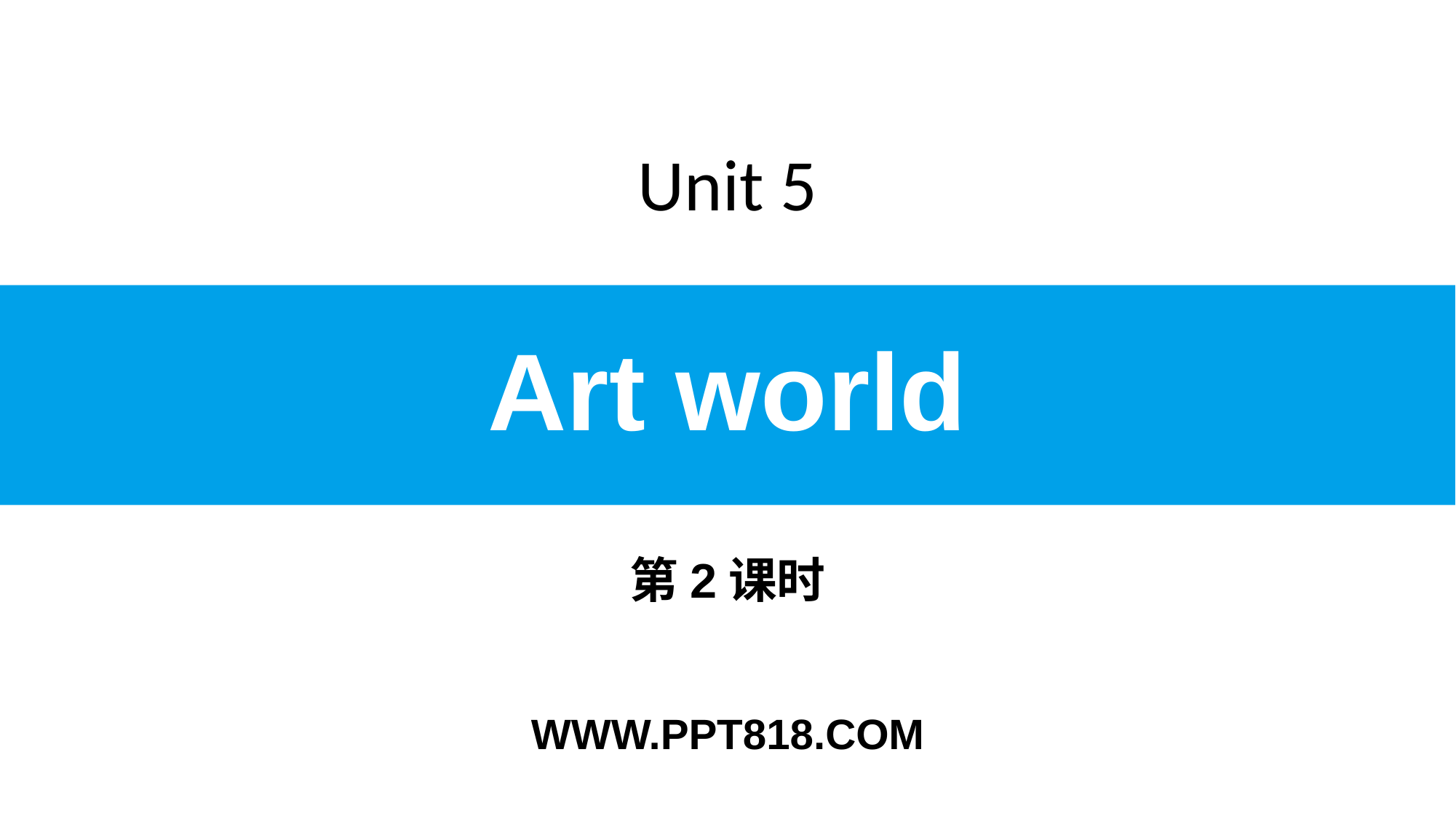

Unit 5
# Art world
第2课时
WWW.PPT818.COM